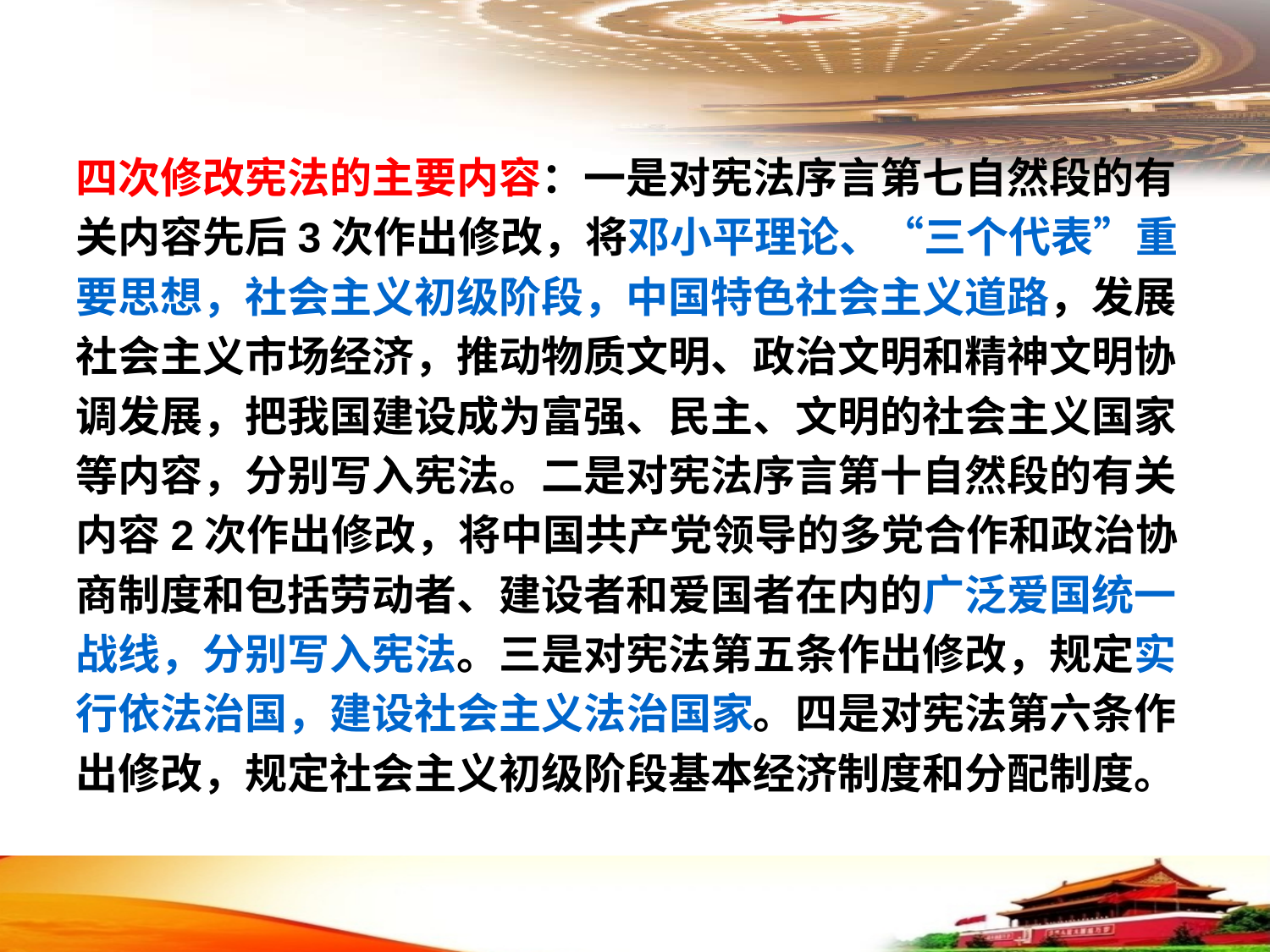

#
四次修改宪法的主要内容：一是对宪法序言第七自然段的有关内容先后3次作出修改，将邓小平理论、“三个代表”重要思想，社会主义初级阶段，中国特色社会主义道路，发展社会主义市场经济，推动物质文明、政治文明和精神文明协调发展，把我国建设成为富强、民主、文明的社会主义国家等内容，分别写入宪法。二是对宪法序言第十自然段的有关内容2次作出修改，将中国共产党领导的多党合作和政治协商制度和包括劳动者、建设者和爱国者在内的广泛爱国统一战线，分别写入宪法。三是对宪法第五条作出修改，规定实行依法治国，建设社会主义法治国家。四是对宪法第六条作出修改，规定社会主义初级阶段基本经济制度和分配制度。